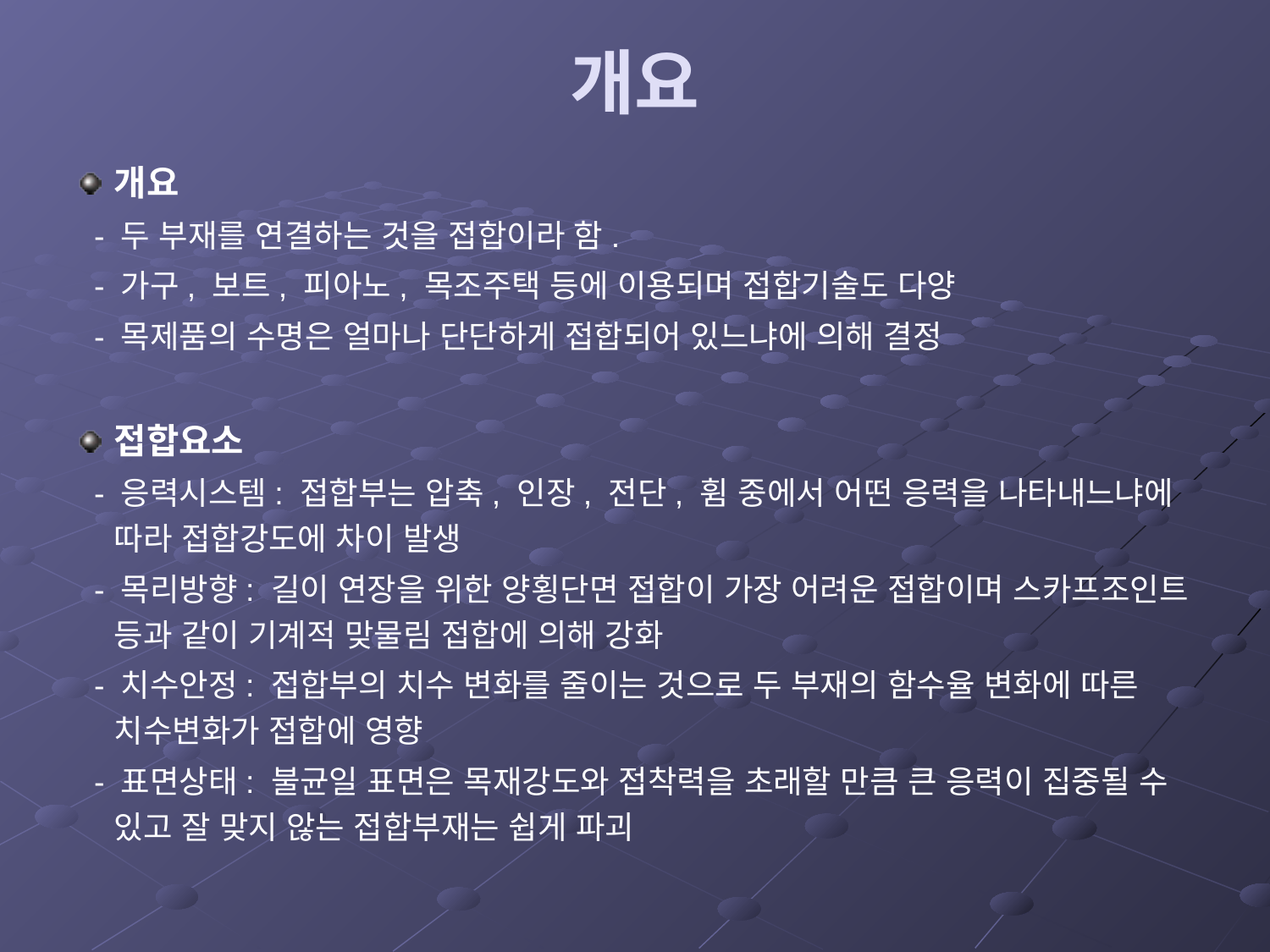

# 개요
개요
  - 두 부재를 연결하는 것을 접합이라 함.
  - 가구, 보트, 피아노, 목조주택 등에 이용되며 접합기술도 다양
  - 목제품의 수명은 얼마나 단단하게 접합되어 있느냐에 의해 결정

접합요소
  - 응력시스템: 접합부는 압축, 인장, 전단, 휨 중에서 어떤 응력을 나타내느냐에 따라 접합강도에 차이 발생
  - 목리방향: 길이 연장을 위한 양횡단면 접합이 가장 어려운 접합이며 스카프조인트 등과 같이 기계적 맞물림 접합에 의해 강화
  - 치수안정: 접합부의 치수 변화를 줄이는 것으로 두 부재의 함수율 변화에 따른 치수변화가 접합에 영향
  - 표면상태: 불균일 표면은 목재강도와 접착력을 초래할 만큼 큰 응력이 집중될 수 있고 잘 맞지 않는 접합부재는 쉽게 파괴